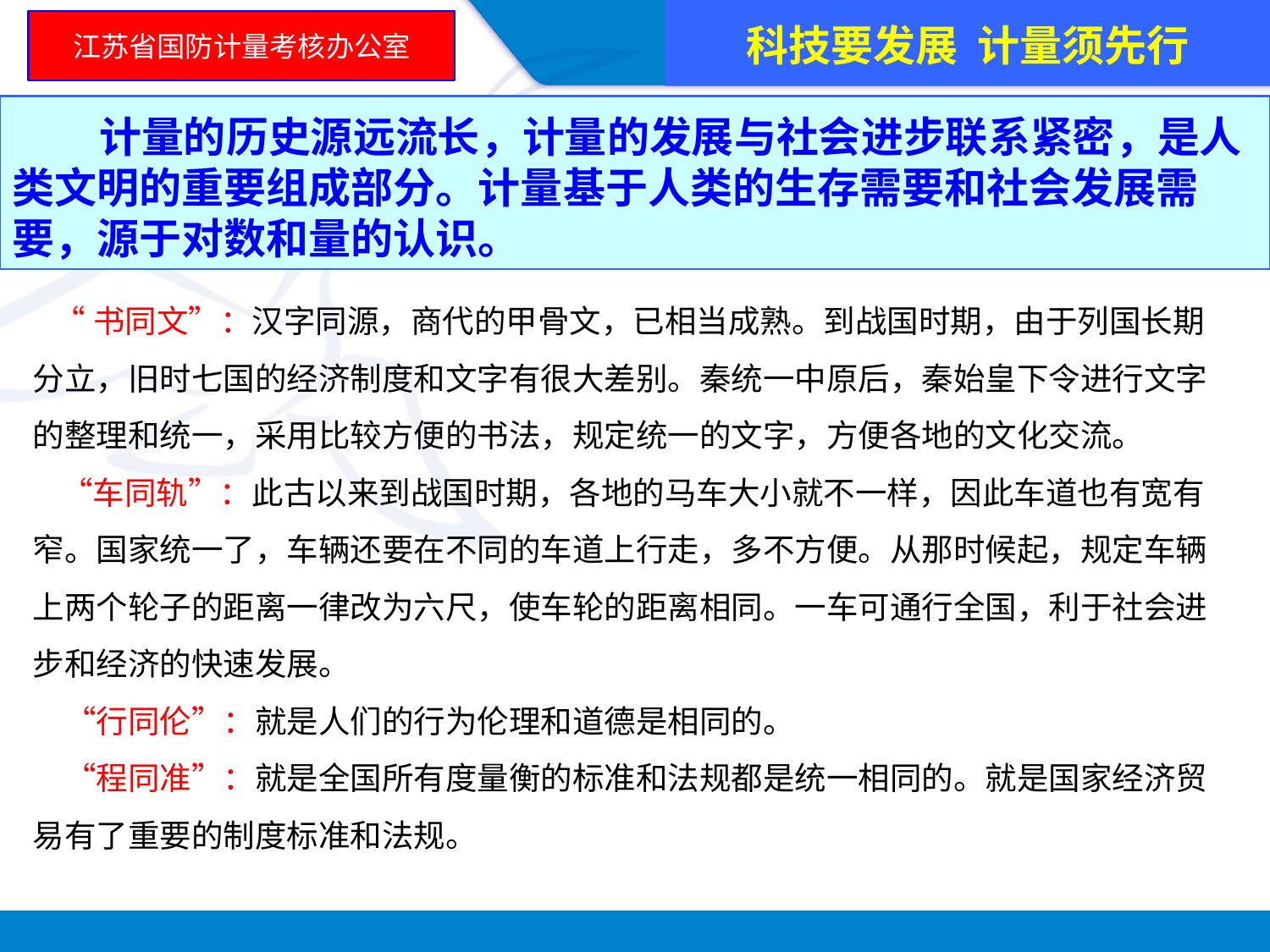

科技要发展  计量须先行
江苏省国防计量考核办公室
计量的历史源远流长，计量的发展与社会进步联系紧密，是人类文明的重要组成部分。计量基于人类的生存需要和社会发展需要，源于对数和量的认识。
# “书同文”：汉字同源，商代的甲骨文，已相当成熟。到战国时期，由于列国长期分立，旧时七国的经济制度和文字有很大差别。秦统一中原后，秦始皇下令进行文字的整理和统一，采用比较方便的书法，规定统一的文字，方便各地的文化交流。　　 “车同轨”：此古以来到战国时期，各地的马车大小就不一样，因此车道也有宽有窄。国家统一了，车辆还要在不同的车道上行走，多不方便。从那时候起，规定车辆上两个轮子的距离一律改为六尺，使车轮的距离相同。一车可通行全国，利于社会进步和经济的快速发展。 　“行同伦”：就是人们的行为伦理和道德是相同的。 　“程同准”：就是全国所有度量衡的标准和法规都是统一相同的。就是国家经济贸易有了重要的制度标准和法规。